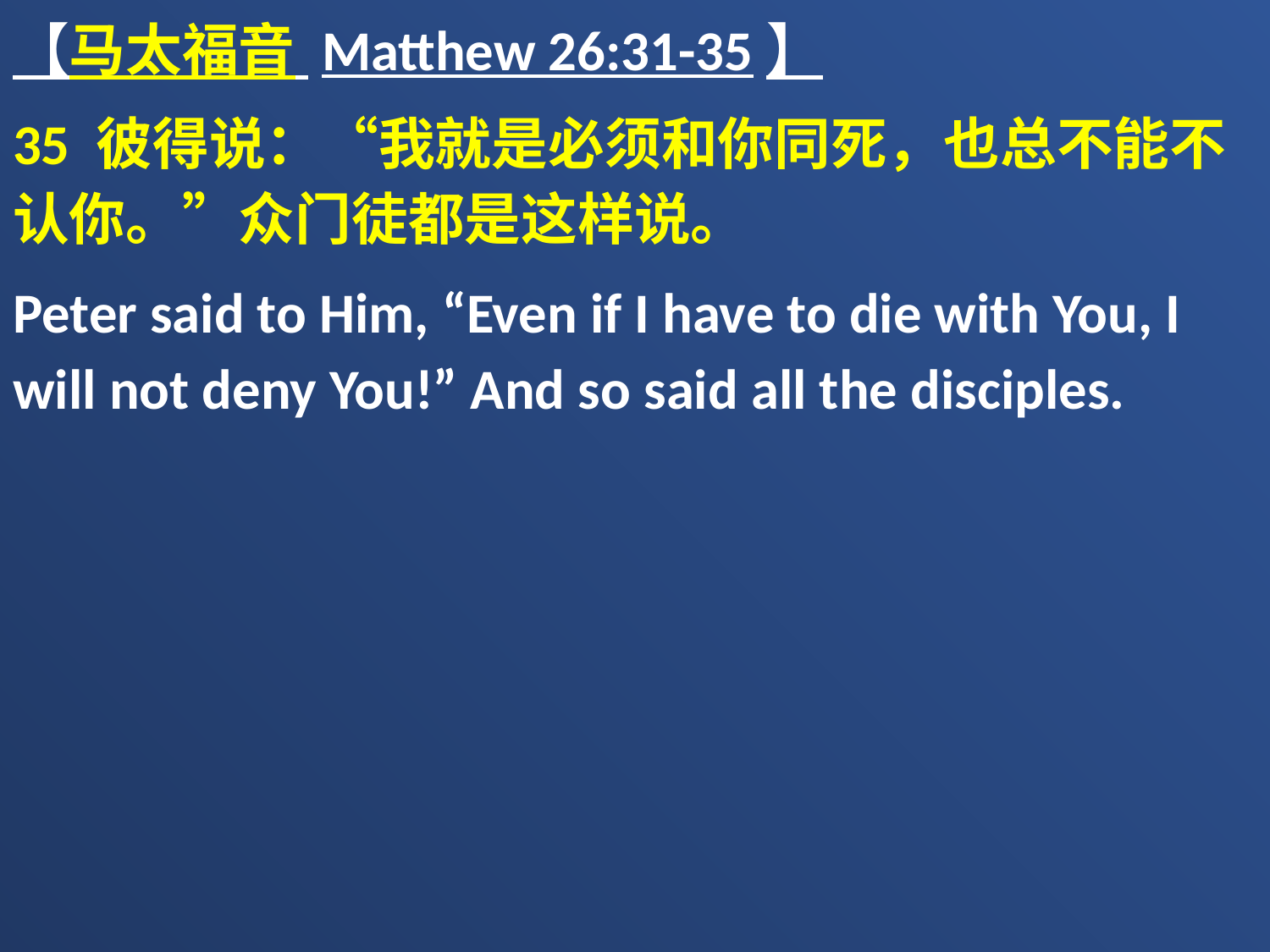

【马太福音 Matthew 26:31-35】
35 彼得说：“我就是必须和你同死，也总不能不认你。”众门徒都是这样说。
Peter said to Him, “Even if I have to die with You, I will not deny You!” And so said all the disciples.